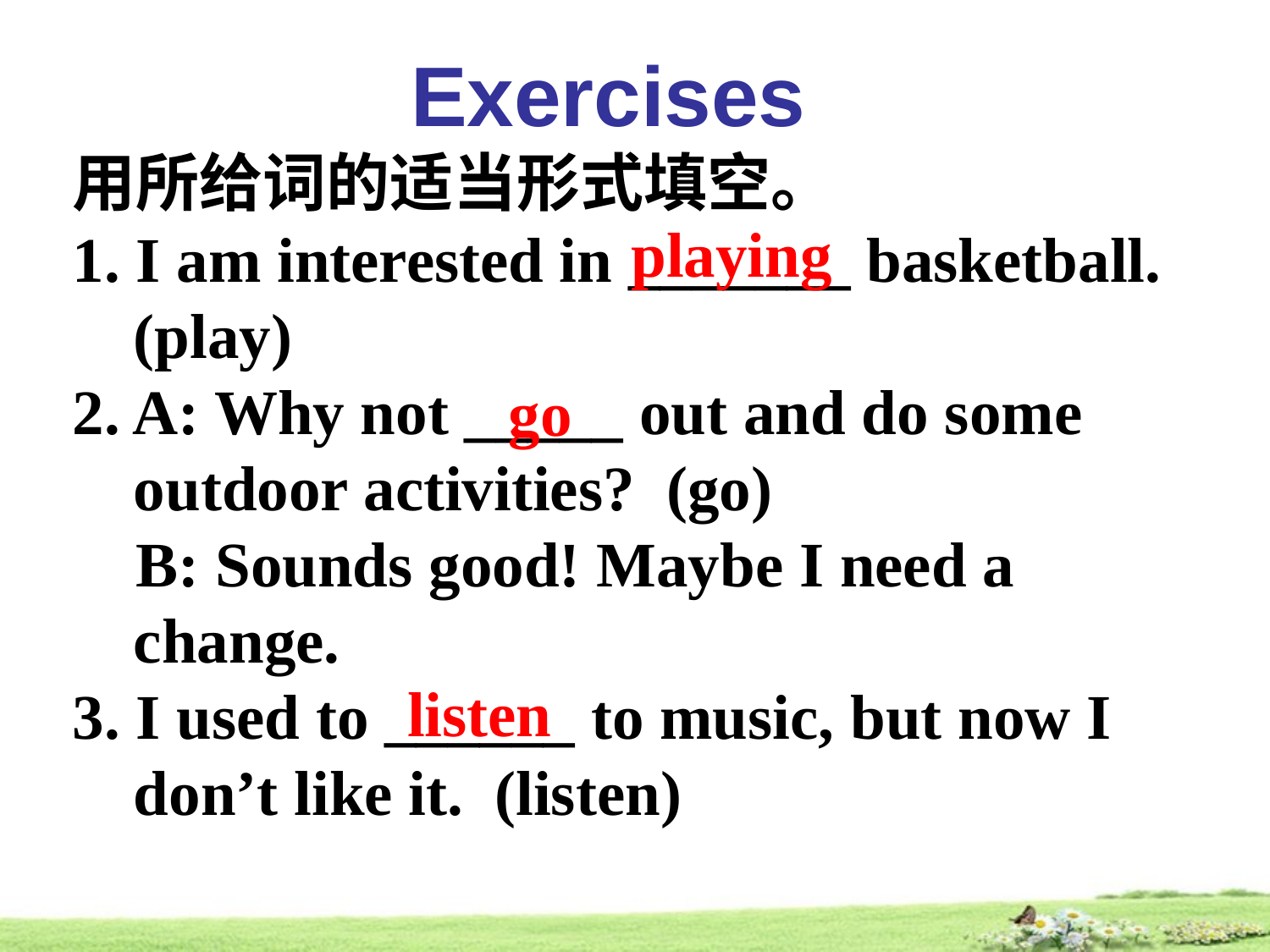

Exercises
用所给词的适当形式填空。
1. I am interested in _______ basketball.  (play)
2. A: Why not _____ out and do some outdoor activities?  (go)
    B: Sounds good! Maybe I need a change.
3. I used to ______ to music, but now I don’t like it.  (listen)
playing
go
listen